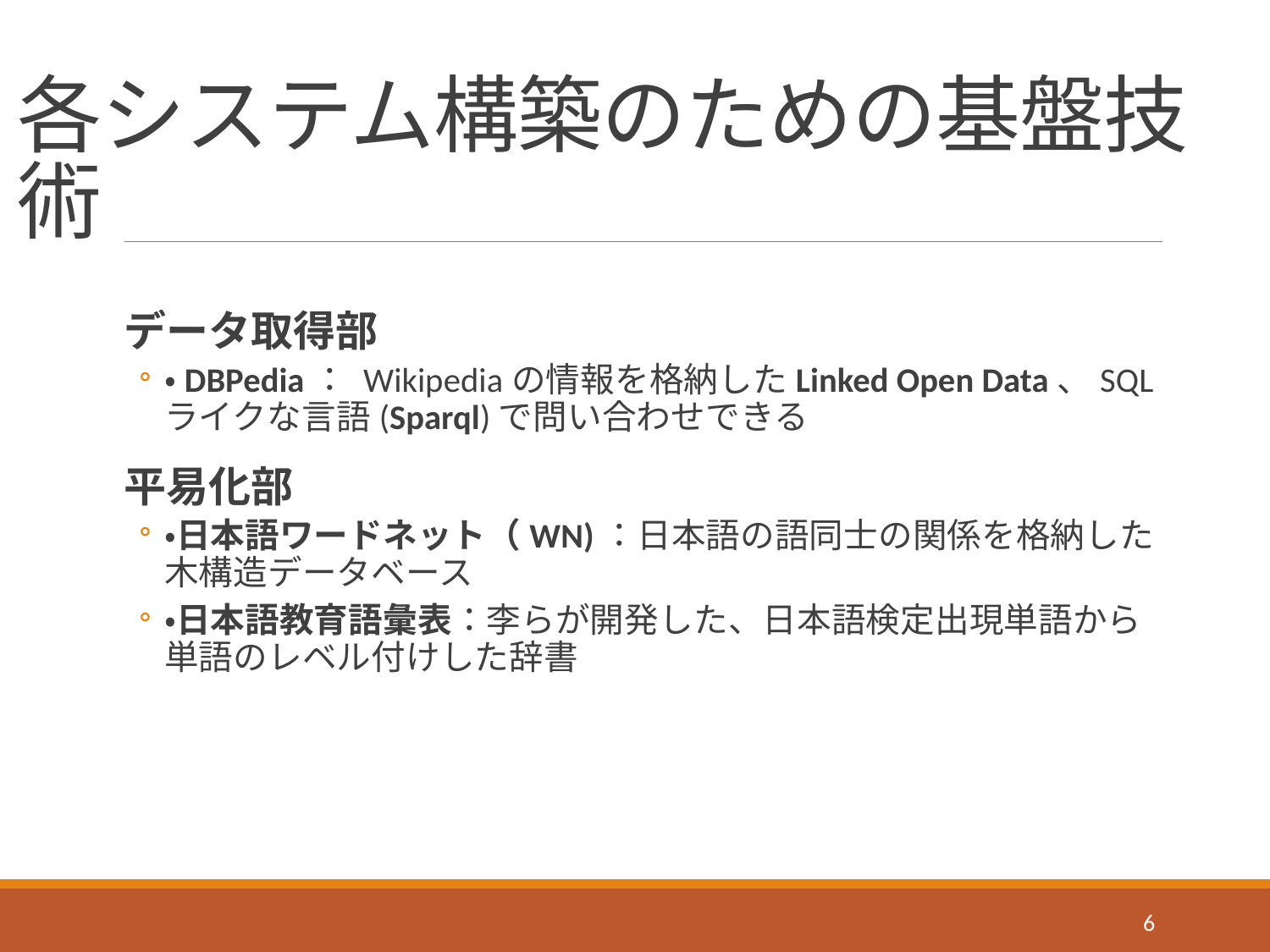

# 各システム構築のための基盤技術
データ取得部
・DBPedia： Wikipediaの情報を格納したLinked Open Data、SQLライクな言語(Sparql)で問い合わせできる
平易化部
・日本語ワードネット（WN)：日本語の語同士の関係を格納した木構造データベース
・日本語教育語彙表：李らが開発した、日本語検定出現単語から単語のレベル付けした辞書

6